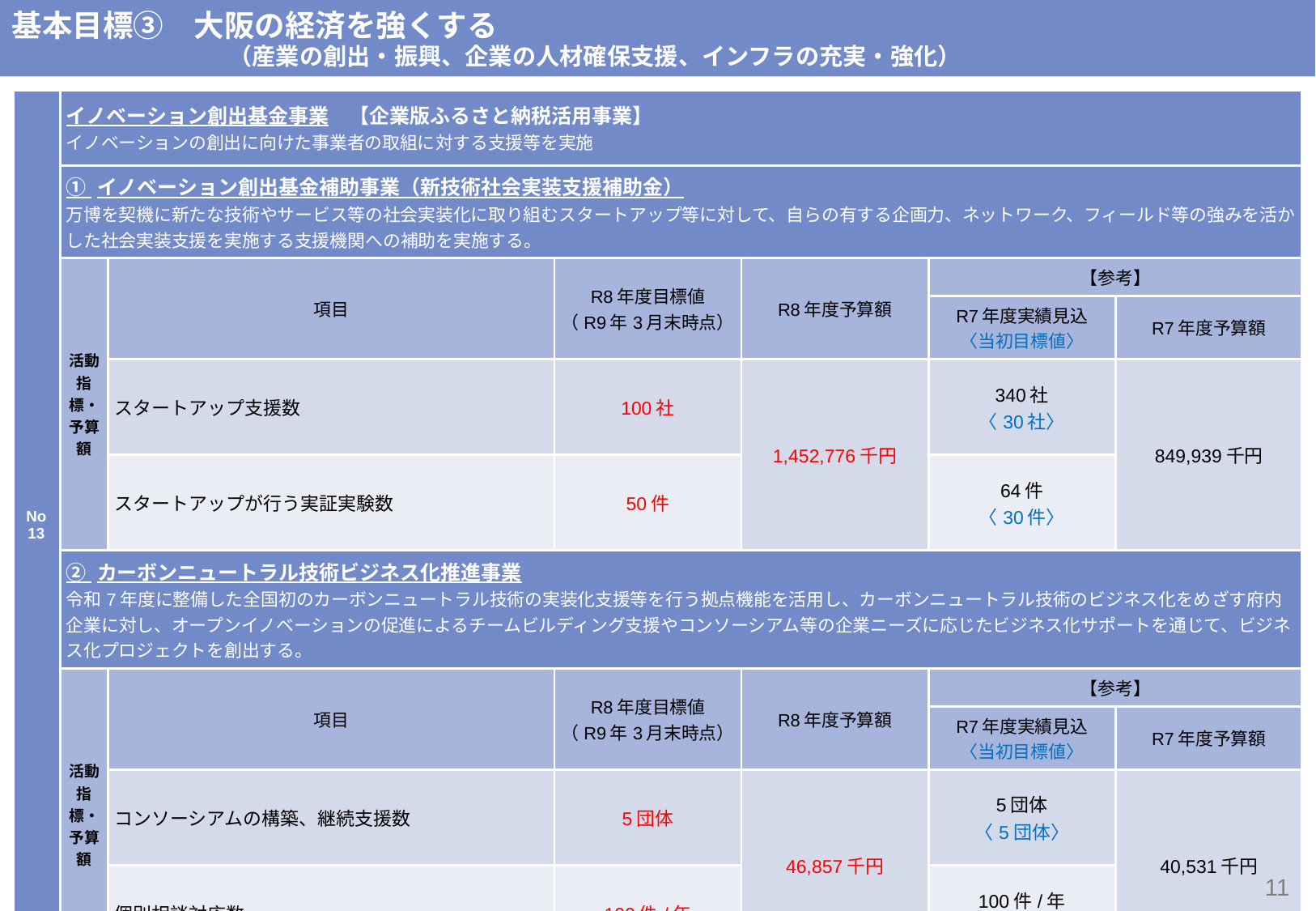

基本目標③　大阪の経済を強くする
　　　　　　　　     （産業の創出・振興、企業の人材確保支援、インフラの充実・強化）
| No 13 | イノベーション創出基金事業　【企業版ふるさと納税活用事業】 イノベーションの創出に向けた事業者の取組に対する支援等を実施 |  |  |  |  |  |
| --- | --- | --- | --- | --- | --- | --- |
|  | ① イノベーション創出基金補助事業（新技術社会実装支援補助金） 万博を契機に新たな技術やサービス等の社会実装化に取り組むスタートアップ等に対して、自らの有する企画力、ネットワーク、フィールド等の強みを活かした社会実装支援を実施する支援機関への補助を実施する。 |  |  |  |  |  |
|  | 活動指標・予算額 | 項目 | R8年度目標値 （R9年3月末時点） | R8年度予算額 | 【参考】 |  |
|  |  |  |  |  | R7年度実績見込 〈当初目標値〉 | R7年度予算額 |
|  |  | スタートアップ支援数 | 100社 | 1,452,776千円 | 340社 〈30社〉 | 849,939千円 |
|  |  | スタートアップが行う実証実験数 | 50件 |  | 64件 〈30件〉 |  |
|  | ② カーボンニュートラル技術ビジネス化推進事業 令和7年度に整備した全国初のカーボンニュートラル技術の実装化支援等を行う拠点機能を活用し、カーボンニュートラル技術のビジネス化をめざす府内企業に対し、オープンイノベーションの促進によるチームビルディング支援やコンソーシアム等の企業ニーズに応じたビジネス化サポートを通じて、ビジネス化プロジェクトを創出する。 |  |  |  |  |  |
|  | 活動指標・予算額 | 項目 | R8年度目標値 （R9年3月末時点） | R8年度予算額 | 【参考】 |  |
|  |  |  |  |  | R7年度実績見込 〈当初目標値〉 | R7年度予算額 |
|  |  | コンソーシアムの構築、継続支援数 | 5団体 | 46,857千円 | 5団体 〈5団体〉 | 40,531千円 |
|  |  | 個別相談対応数 | 100件/年 |  | 100件/年 〈100件/年〉 |  |
11